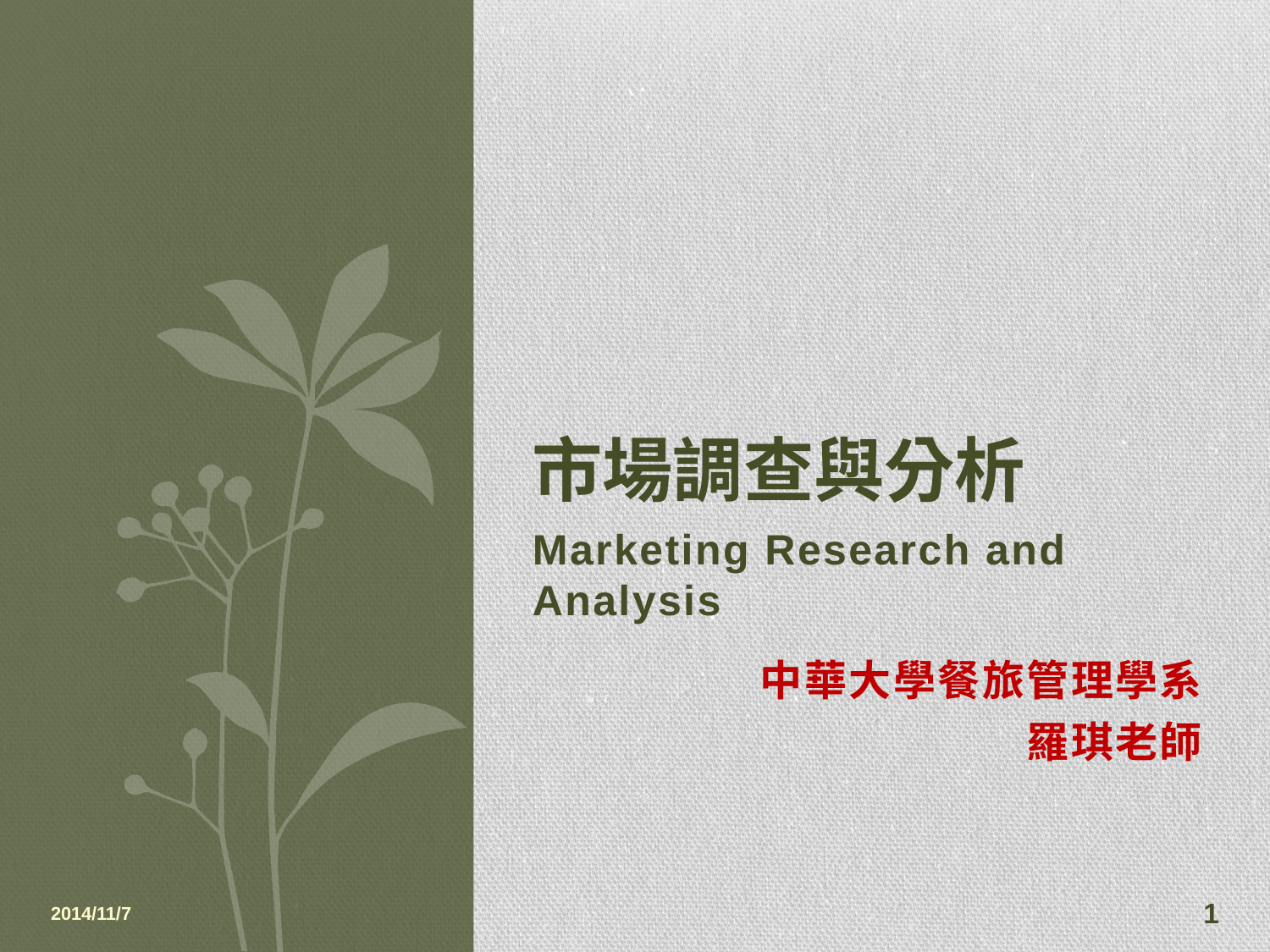

# 市場調查與分析
Marketing Research and Analysis
中華大學餐旅管理學系
羅琪老師
2014/11/7
1